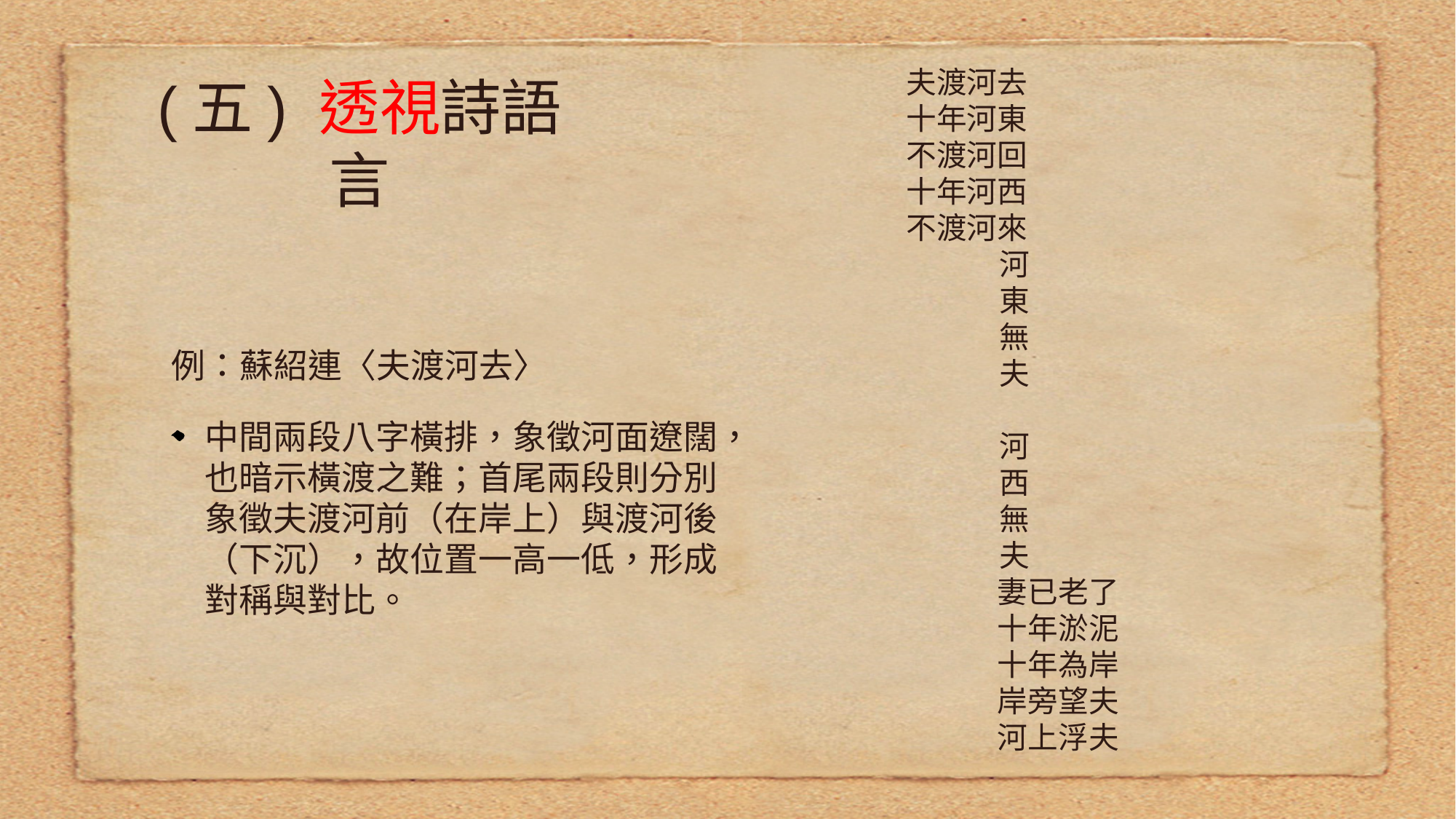

# (五) 透視詩語言
夫渡河去
十年河東
不渡河回
十年河西
不渡河來
             河
             東
             無
             夫

             河
             西
             無
             夫
                          妻已老了
                          十年淤泥
                          十年為岸
                          岸旁望夫
                          河上浮夫
例：蘇紹連〈夫渡河去〉
中間兩段八字橫排，象徵河面遼闊，也暗示橫渡之難；首尾兩段則分別象徵夫渡河前（在岸上）與渡河後（下沉），故位置一高一低，形成對稱與對比。